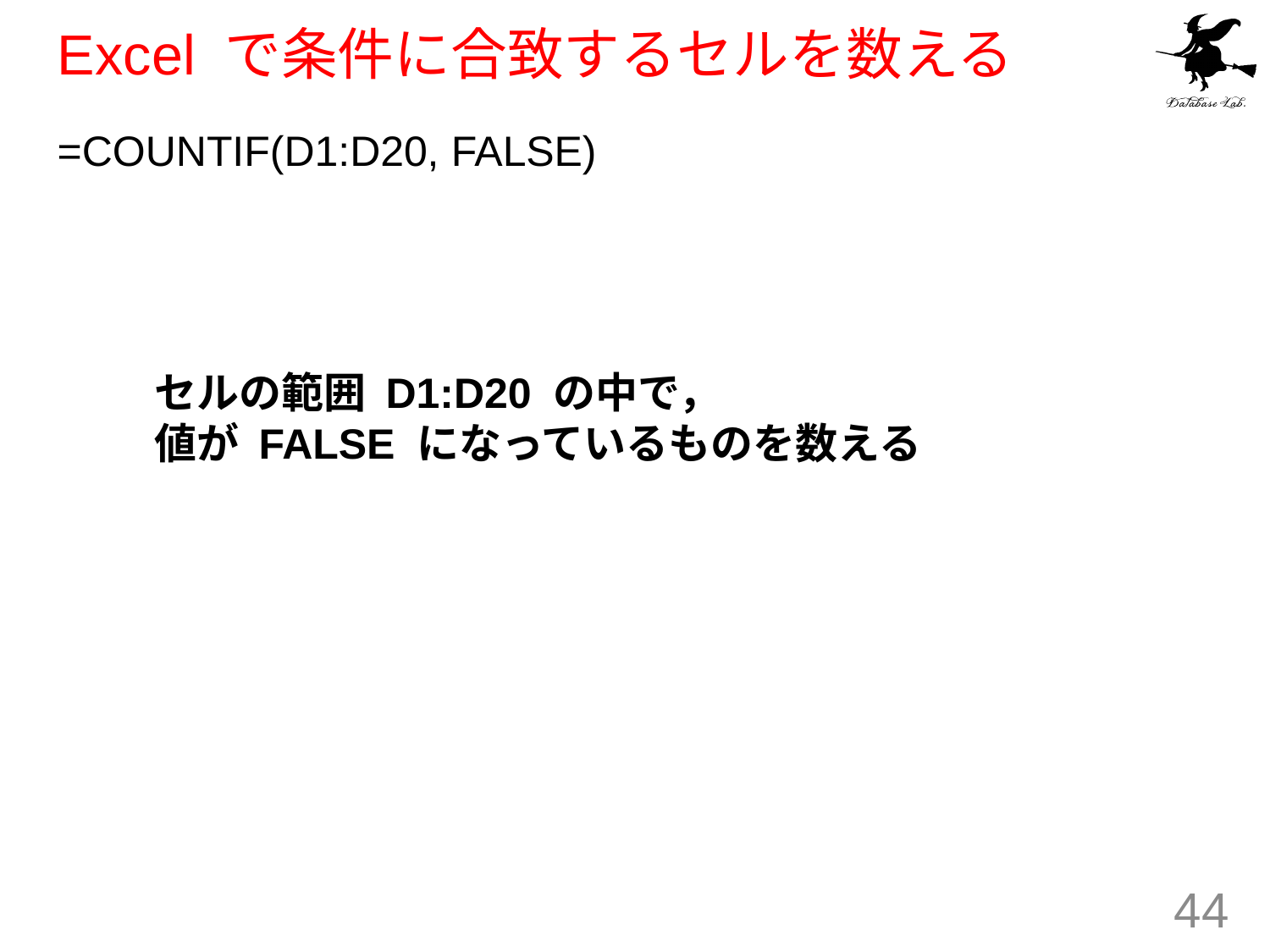

# Excel で条件に合致するセルを数える
=COUNTIF(D1:D20, FALSE)
セルの範囲 D1:D20 の中で，
値が FALSE になっているものを数える
44